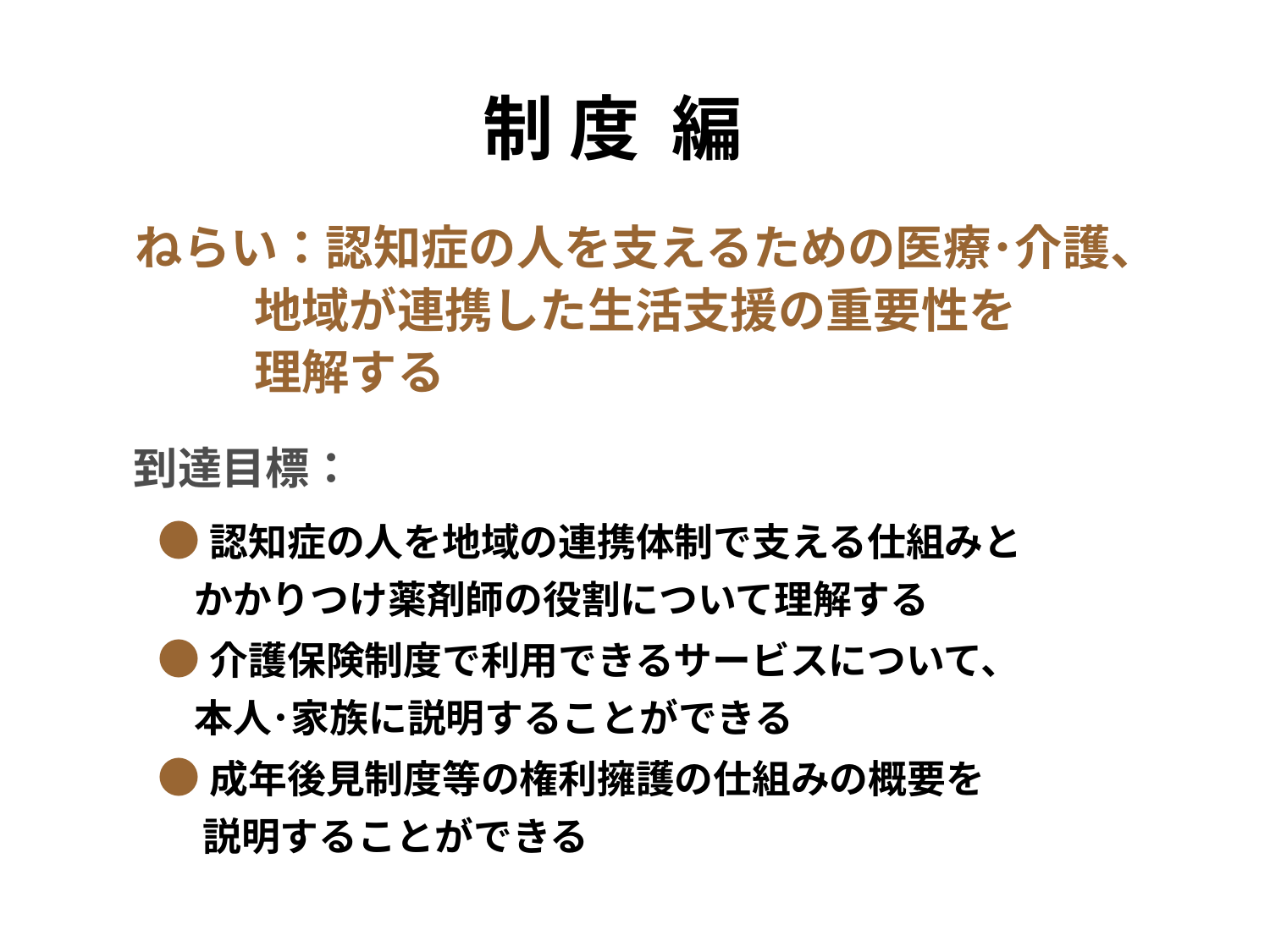

制 度  編
 ねらい：認知症の人を支えるための医療･介護、
            地域が連携した生活支援の重要性を
            理解する

 到達目標：
     ● 認知症の人を地域の連携体制で支える仕組みと
         かかりつけ薬剤師の役割について理解する
     ● 介護保険制度で利用できるサービスについて、
         本人･家族に説明することができる
     ● 成年後見制度等の権利擁護の仕組みの概要を
         説明することができる